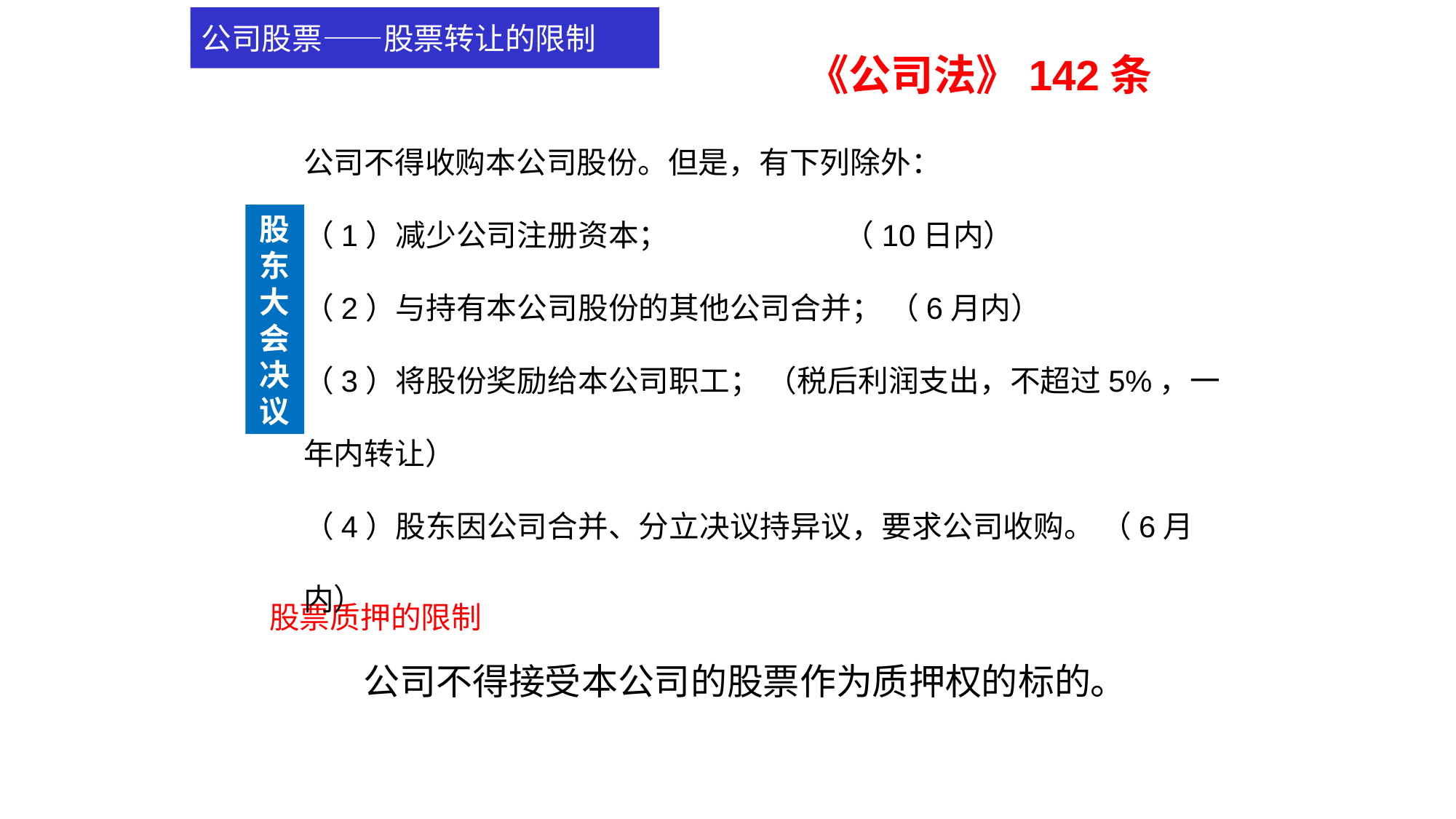

公司股票——股票转让的限制
《公司法》142条
公司不得收购本公司股份。但是，有下列除外：
（1）减少公司注册资本；                          （10日内）
（2）与持有本公司股份的其他公司合并； （6月内）
（3）将股份奖励给本公司职工； （税后利润支出，不超过5%，一年内转让）
（4）股东因公司合并、分立决议持异议，要求公司收购。 （6月内）
股东大会决议
股票质押的限制
公司不得接受本公司的股票作为质押权的标的。